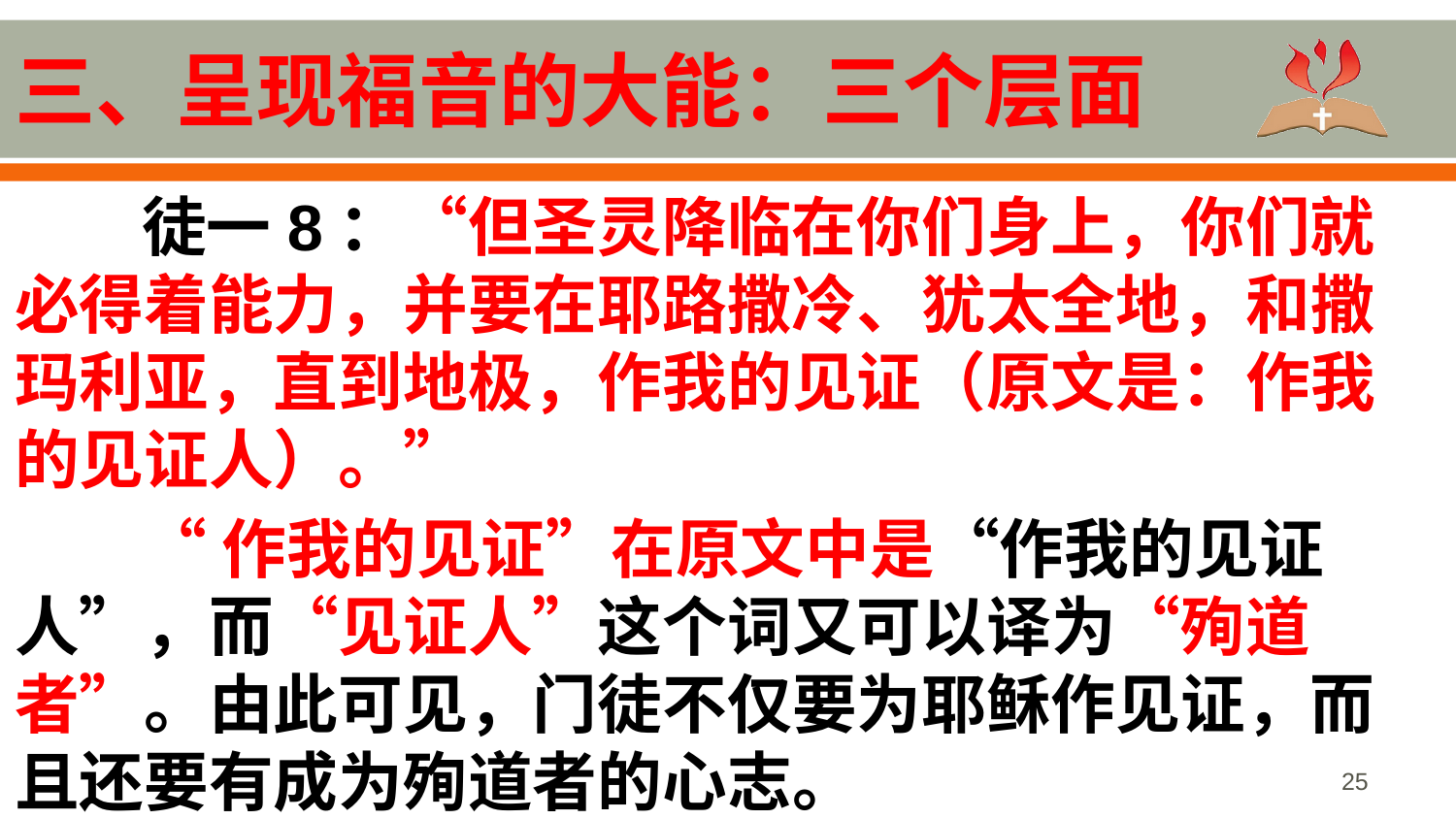

# 三、呈现福音的大能：三个层面
徒一8：“但圣灵降临在你们身上，你们就必得着能力，并要在耶路撒冷、犹太全地，和撒玛利亚，直到地极，作我的见证（原文是：作我的见证人）。”
“作我的见证”在原文中是“作我的见证人”，而“见证人”这个词又可以译为“殉道者”。由此可见，门徒不仅要为耶稣作见证，而且还要有成为殉道者的心志。

25